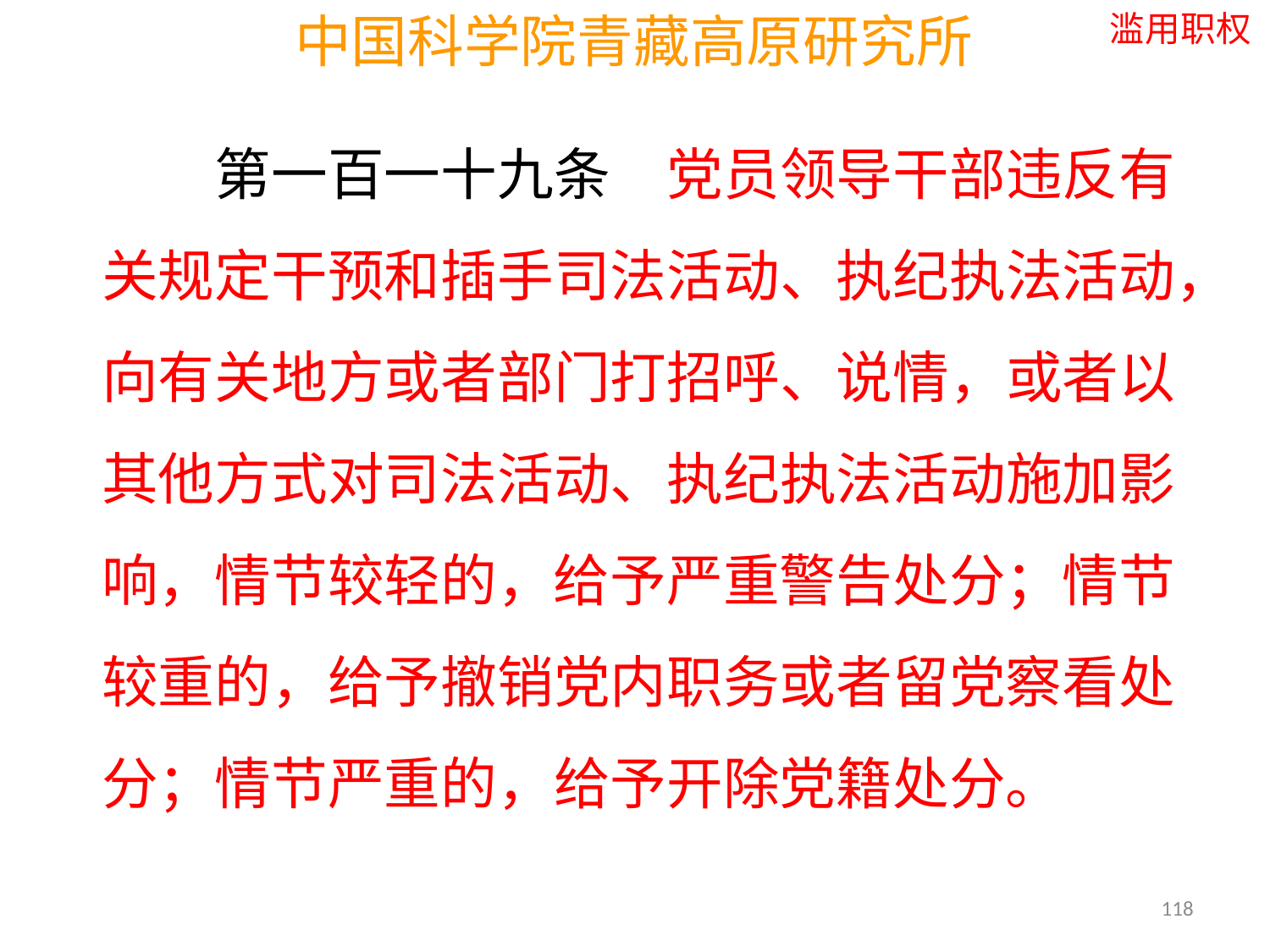

滥用职权
　　第一百一十九条　党员领导干部违反有关规定干预和插手司法活动、执纪执法活动，向有关地方或者部门打招呼、说情，或者以其他方式对司法活动、执纪执法活动施加影响，情节较轻的，给予严重警告处分；情节较重的，给予撤销党内职务或者留党察看处分；情节严重的，给予开除党籍处分。
118